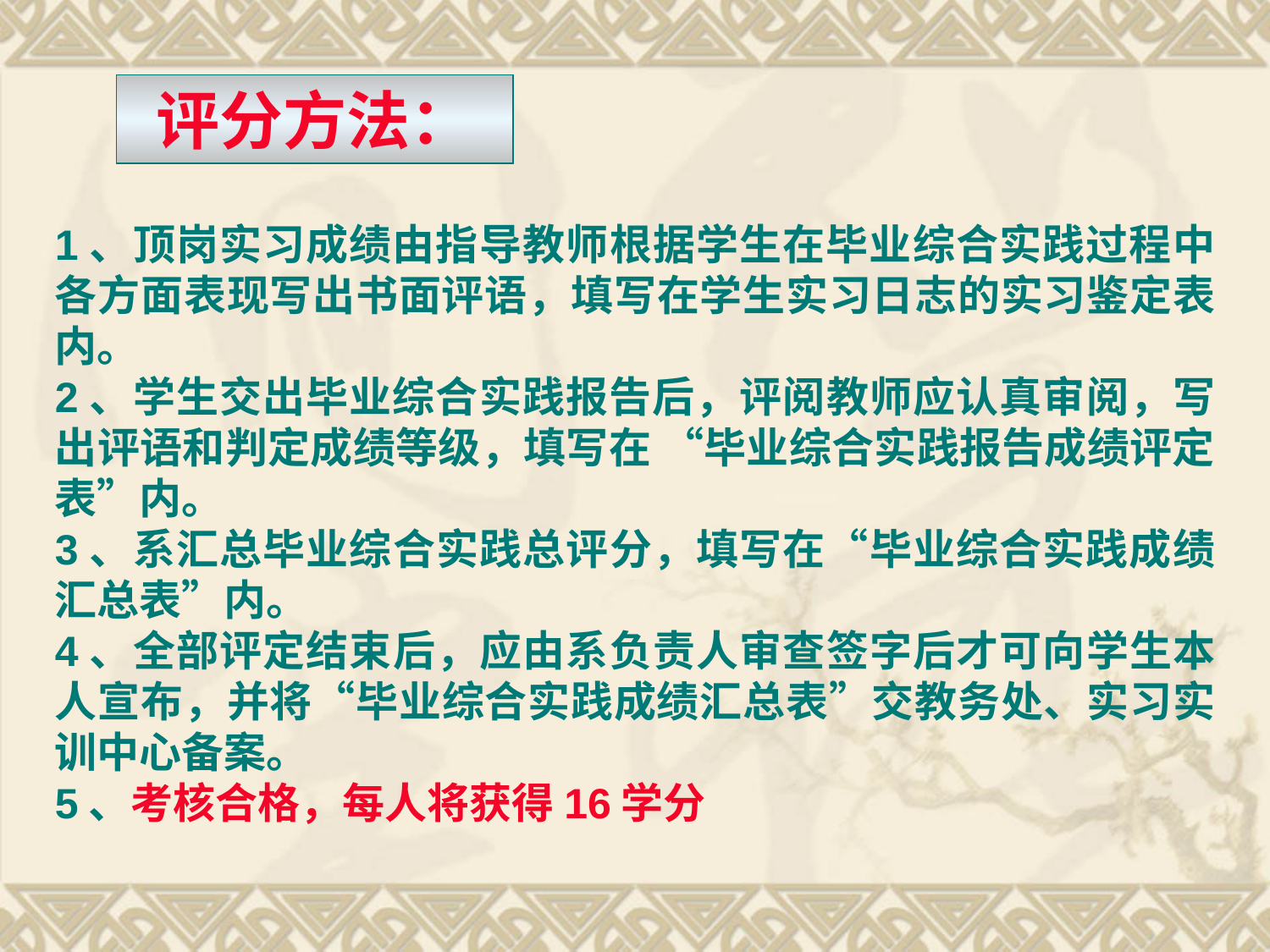

评分方法：
1、顶岗实习成绩由指导教师根据学生在毕业综合实践过程中各方面表现写出书面评语，填写在学生实习日志的实习鉴定表内。
2、学生交出毕业综合实践报告后，评阅教师应认真审阅，写出评语和判定成绩等级，填写在 “毕业综合实践报告成绩评定表”内。
3、系汇总毕业综合实践总评分，填写在“毕业综合实践成绩汇总表”内。
4、全部评定结束后，应由系负责人审查签字后才可向学生本人宣布，并将“毕业综合实践成绩汇总表”交教务处、实习实训中心备案。
5、考核合格，每人将获得16学分